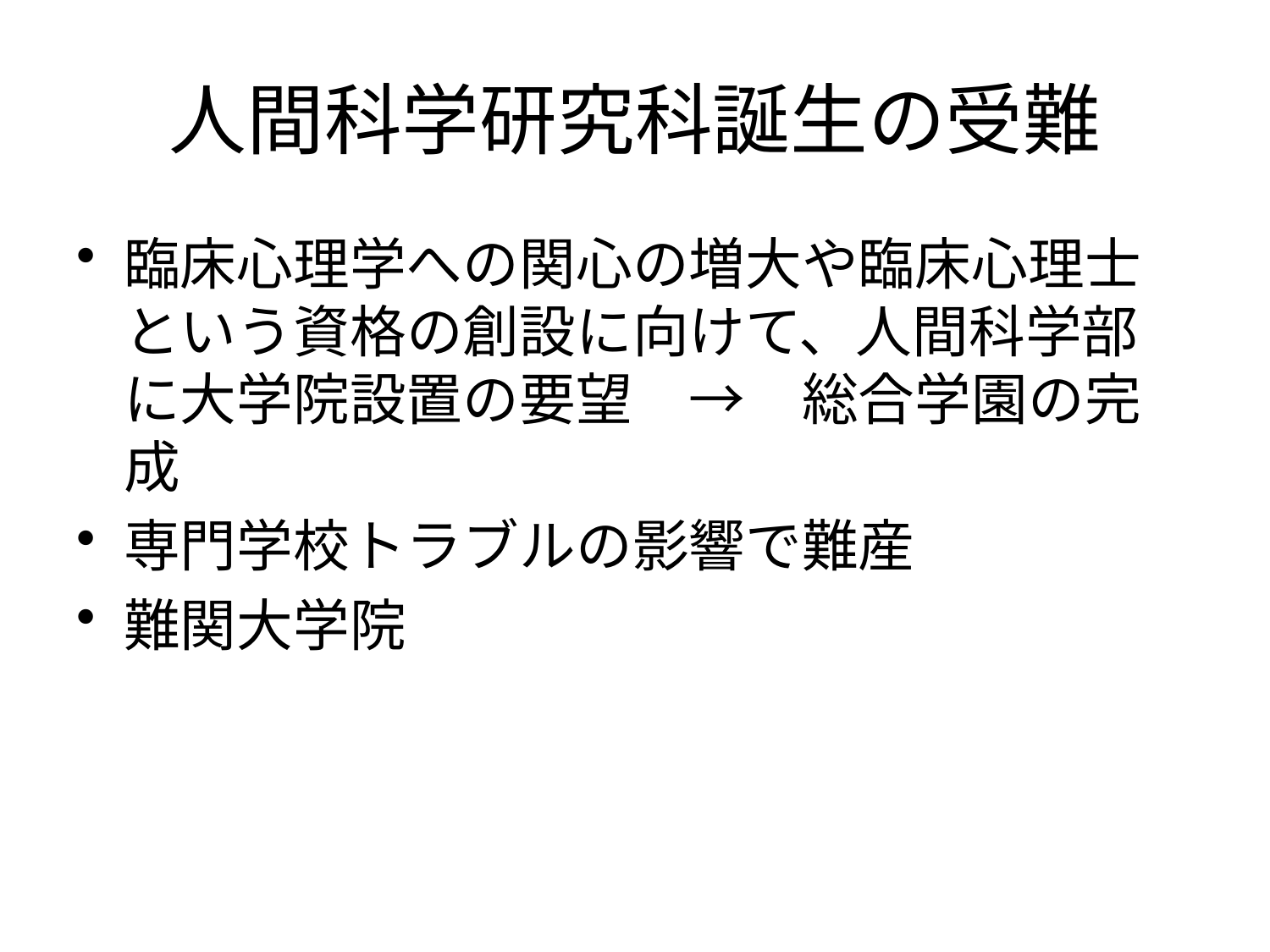

# 人間科学研究科誕生の受難
臨床心理学への関心の増大や臨床心理士という資格の創設に向けて、人間科学部に大学院設置の要望　→　総合学園の完成
専門学校トラブルの影響で難産
難関大学院